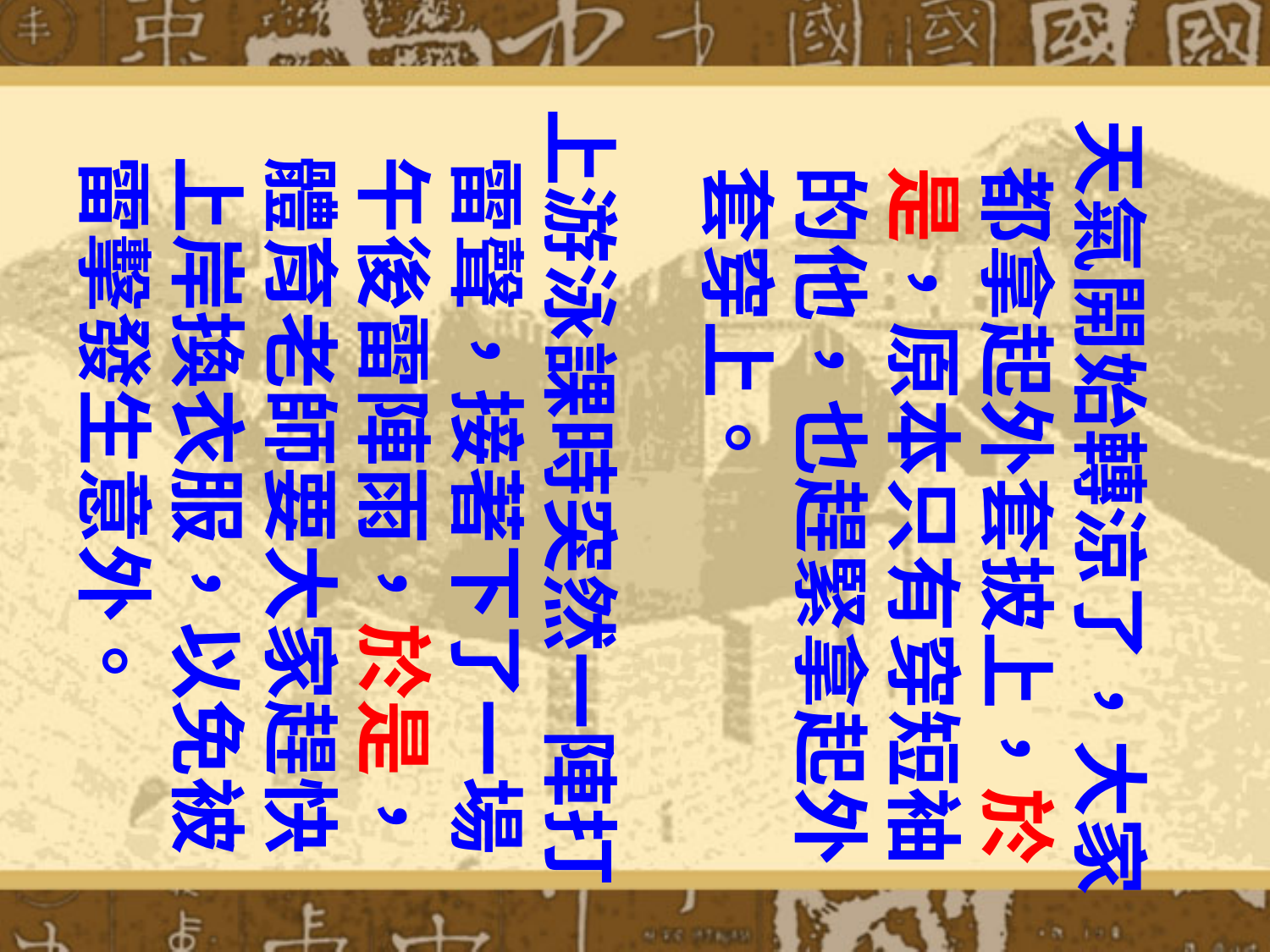

上游泳課時突然一陣打雷聲，接著下了一場午後雷陣雨，於是，體育老師要大家趕快上岸換衣服，以免被雷擊發生意外。
天氣開始轉涼了，大家都拿起外套披上，於是，原本只有穿短袖的他，也趕緊拿起外套穿上。